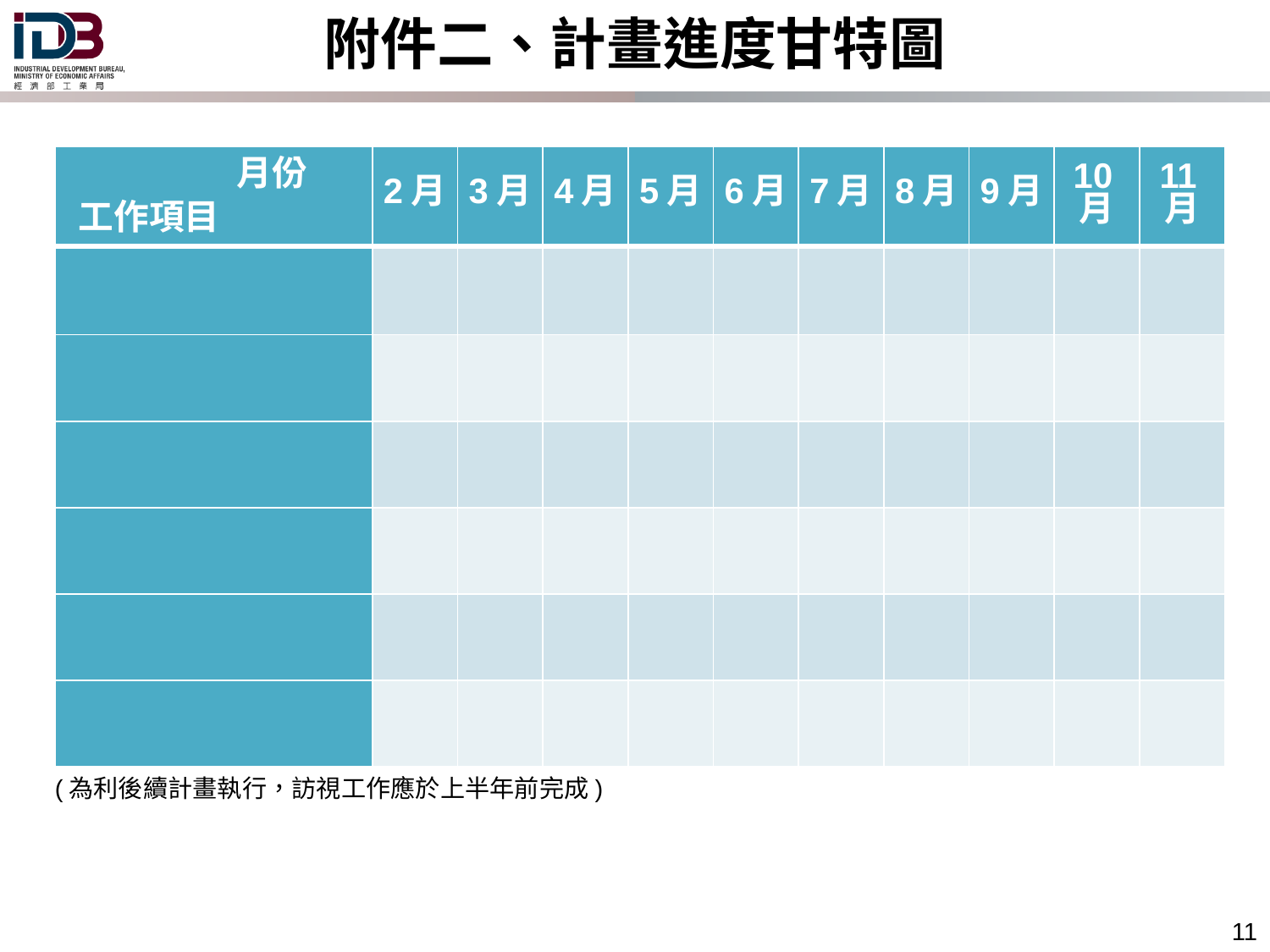

附件二、計畫進度甘特圖
| 月份 工作項目 | 2月 | 3月 | 4月 | 5月 | 6月 | 7月 | 8月 | 9月 | 10月 | 11月 |
| --- | --- | --- | --- | --- | --- | --- | --- | --- | --- | --- |
|  |  |  |  |  |  |  |  |  |  |  |
|  |  |  |  |  |  |  |  |  |  |  |
|  |  |  |  |  |  |  |  |  |  |  |
|  |  |  |  |  |  |  |  |  |  |  |
|  |  |  |  |  |  |  |  |  |  |  |
|  |  |  |  |  |  |  |  |  |  |  |
(為利後續計畫執行，訪視工作應於上半年前完成)